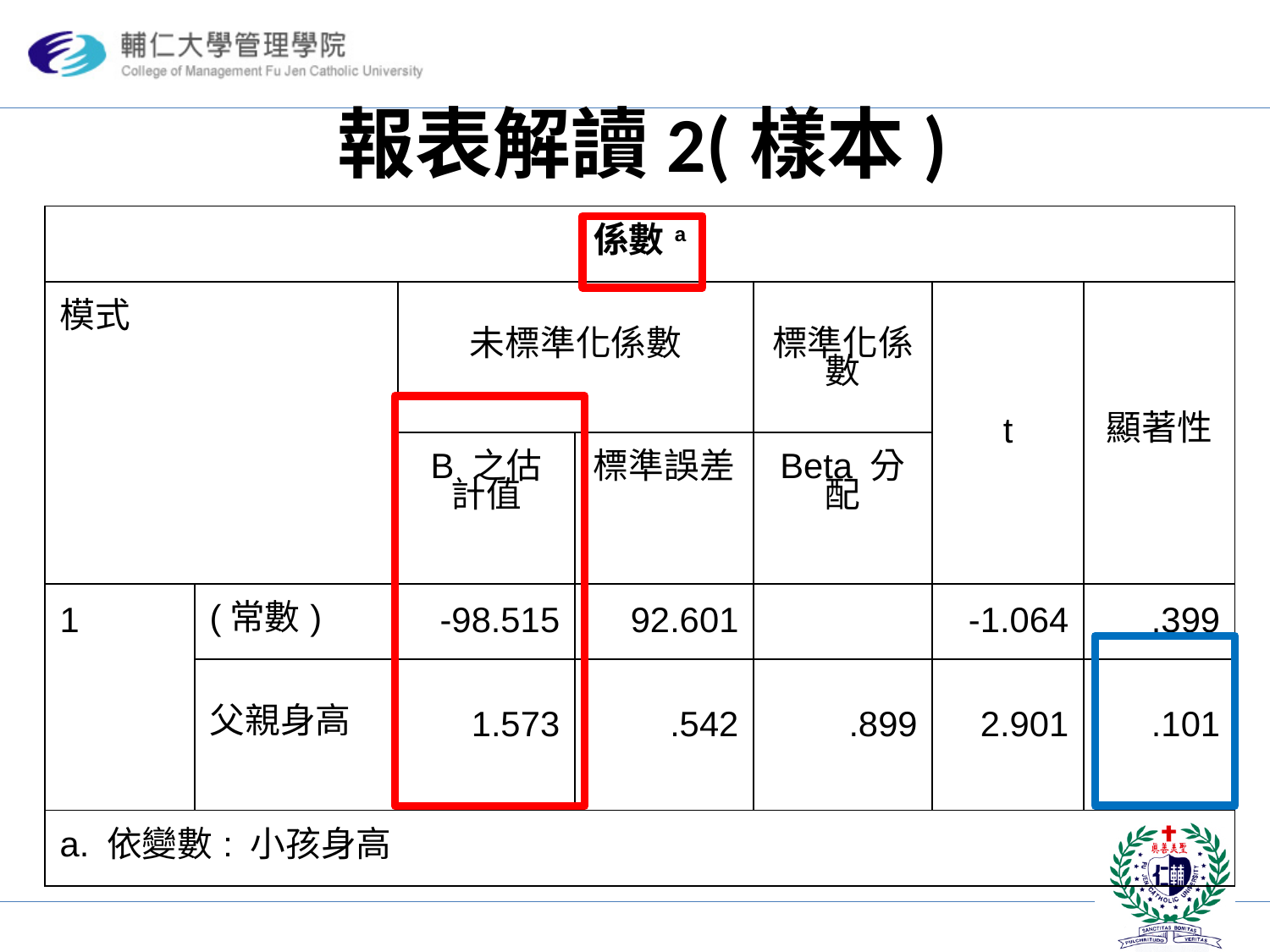

# 報表解讀2(樣本)
| 係數a |  |  |  |  |  |  |
| --- | --- | --- | --- | --- | --- | --- |
| 模式 |  | 未標準化係數 |  | 標準化係數 | t | 顯著性 |
|  |  | B 之估計值 | 標準誤差 | Beta 分配 |  |  |
| 1 | (常數) | -98.515 | 92.601 |  | -1.064 | .399 |
|  | 父親身高 | 1.573 | .542 | .899 | 2.901 | .101 |
| a. 依變數: 小孩身高 |  |  |  |  |  |  |